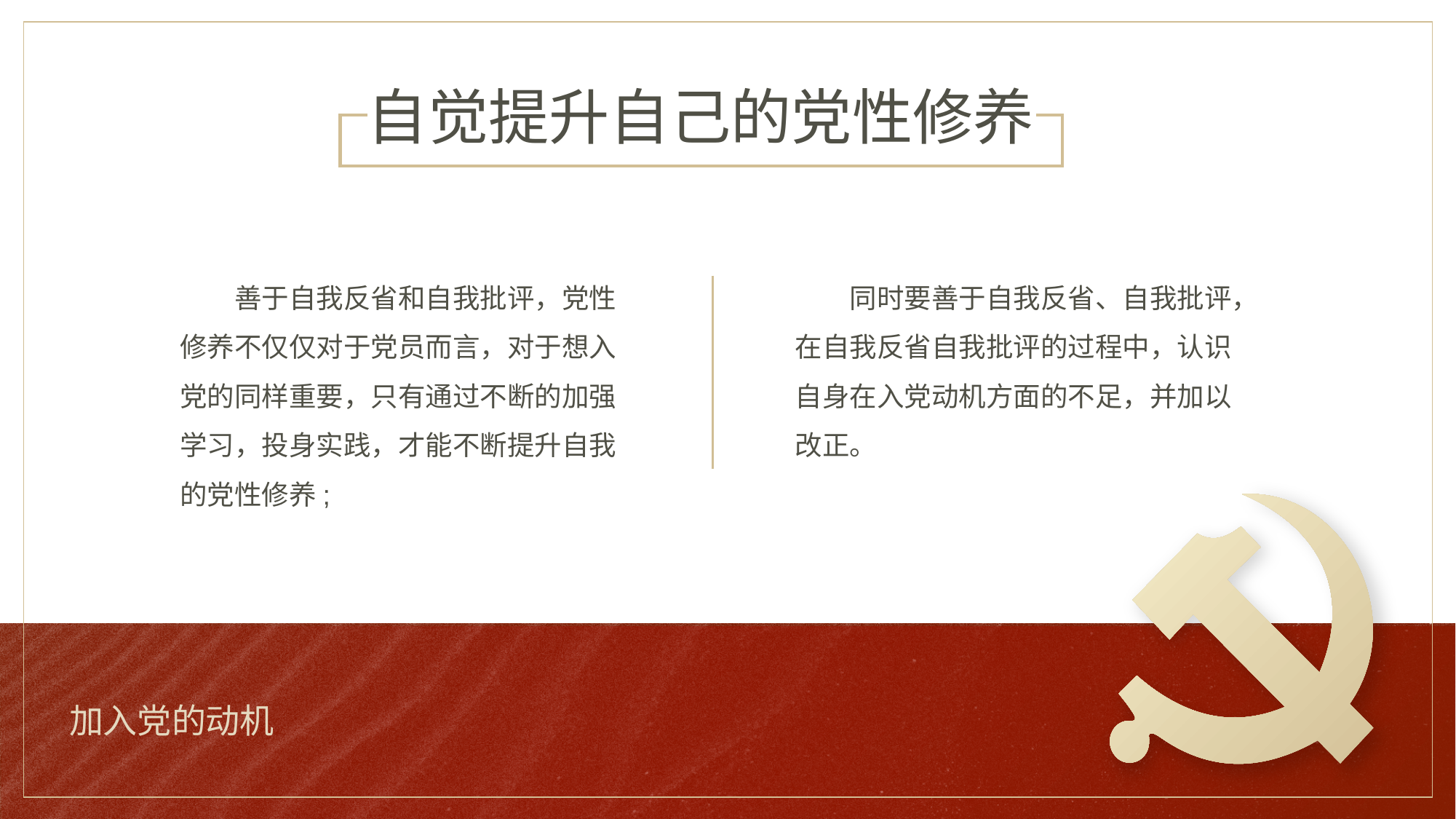

自觉提升自己的党性修养

善于自我反省和自我批评，党性修养不仅仅对于党员而言，对于想入党的同样重要，只有通过不断的加强学习，投身实践，才能不断提升自我的党性修养;
同时要善于自我反省、自我批评，在自我反省自我批评的过程中，认识自身在入党动机方面的不足，并加以改正。
加入党的动机